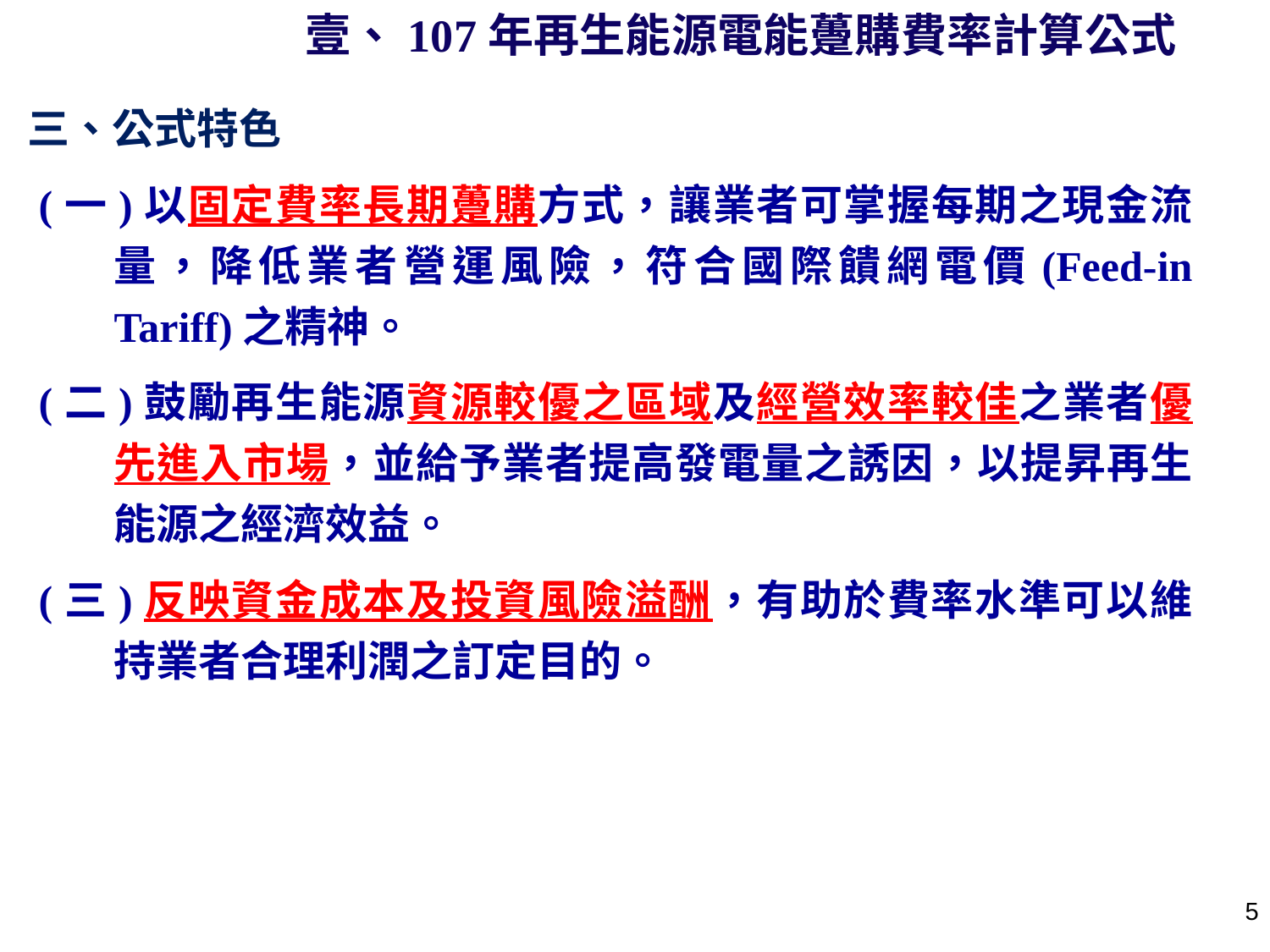

壹、107年再生能源電能躉購費率計算公式
三、公式特色
(一)以固定費率長期躉購方式，讓業者可掌握每期之現金流量，降低業者營運風險，符合國際饋網電價(Feed-in Tariff)之精神。
(二)鼓勵再生能源資源較優之區域及經營效率較佳之業者優先進入市場，並給予業者提高發電量之誘因，以提昇再生能源之經濟效益。
(三)反映資金成本及投資風險溢酬，有助於費率水準可以維持業者合理利潤之訂定目的。
5